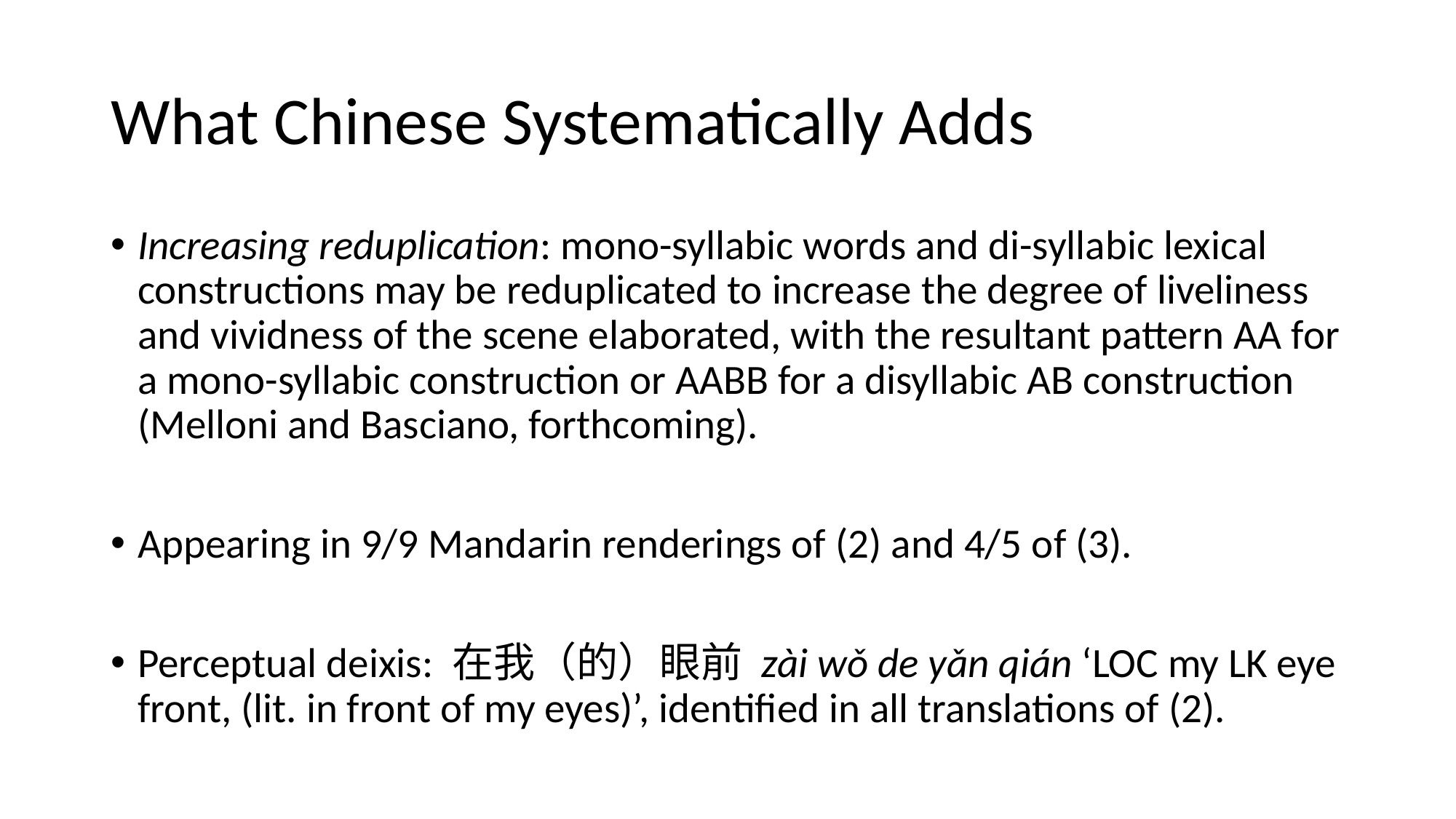

# What Chinese Systematically Adds
Increasing reduplication: mono-syllabic words and di-syllabic lexical constructions may be reduplicated to increase the degree of liveliness and vividness of the scene elaborated, with the resultant pattern AA for a mono-syllabic construction or AABB for a disyllabic AB construction (Melloni and Basciano, forthcoming).

Appearing in 9/9 Mandarin renderings of (2) and 4/5 of (3).

Perceptual deixis: 在我（的）眼前 zài wǒ de yǎn qián ‘LOC my LK eye front, (lit. in front of my eyes)’, identified in all translations of (2).